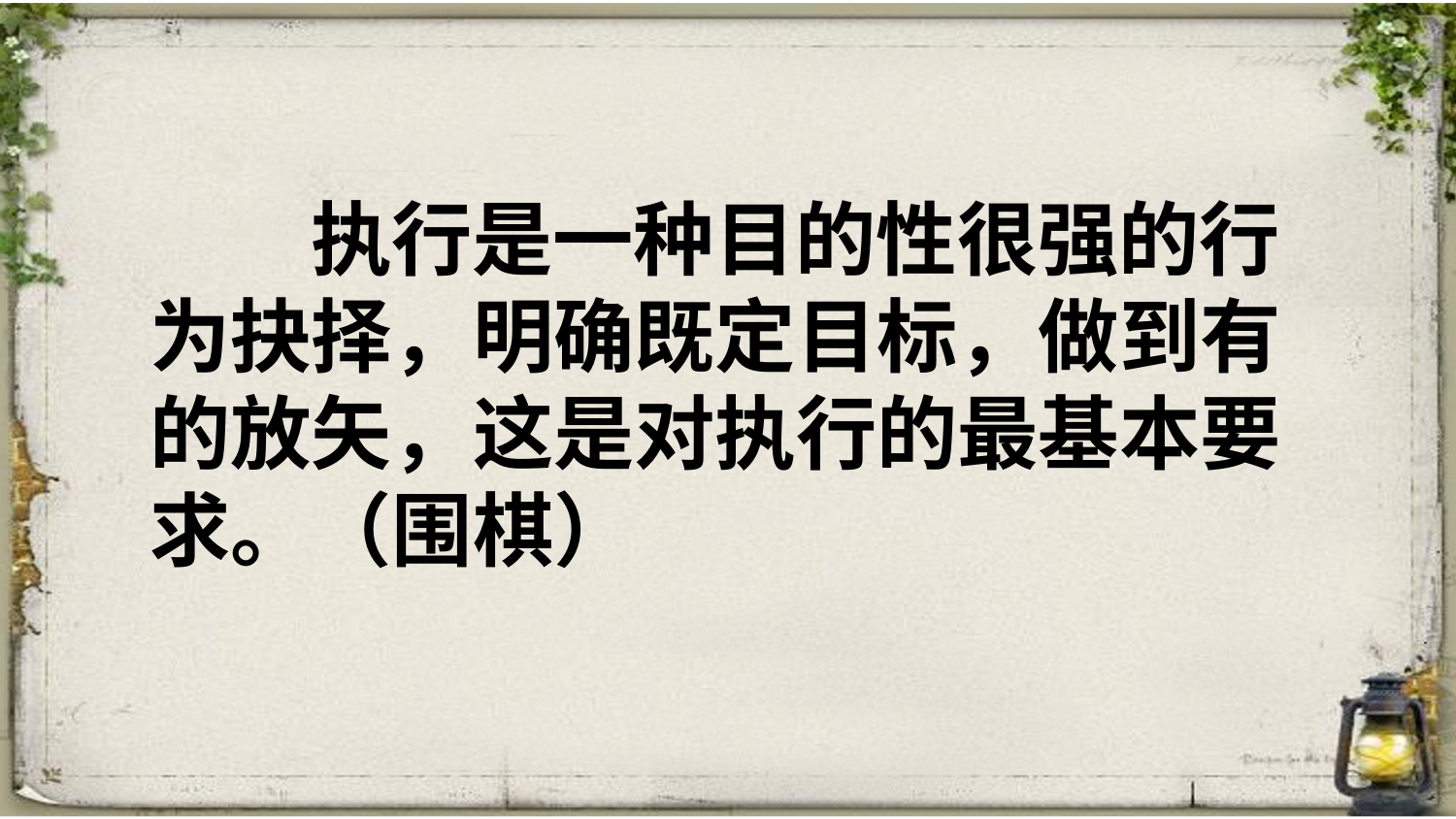

执行是一种目的性很强的行为抉择，明确既定目标，做到有的放矢，这是对执行的最基本要求。（围棋）